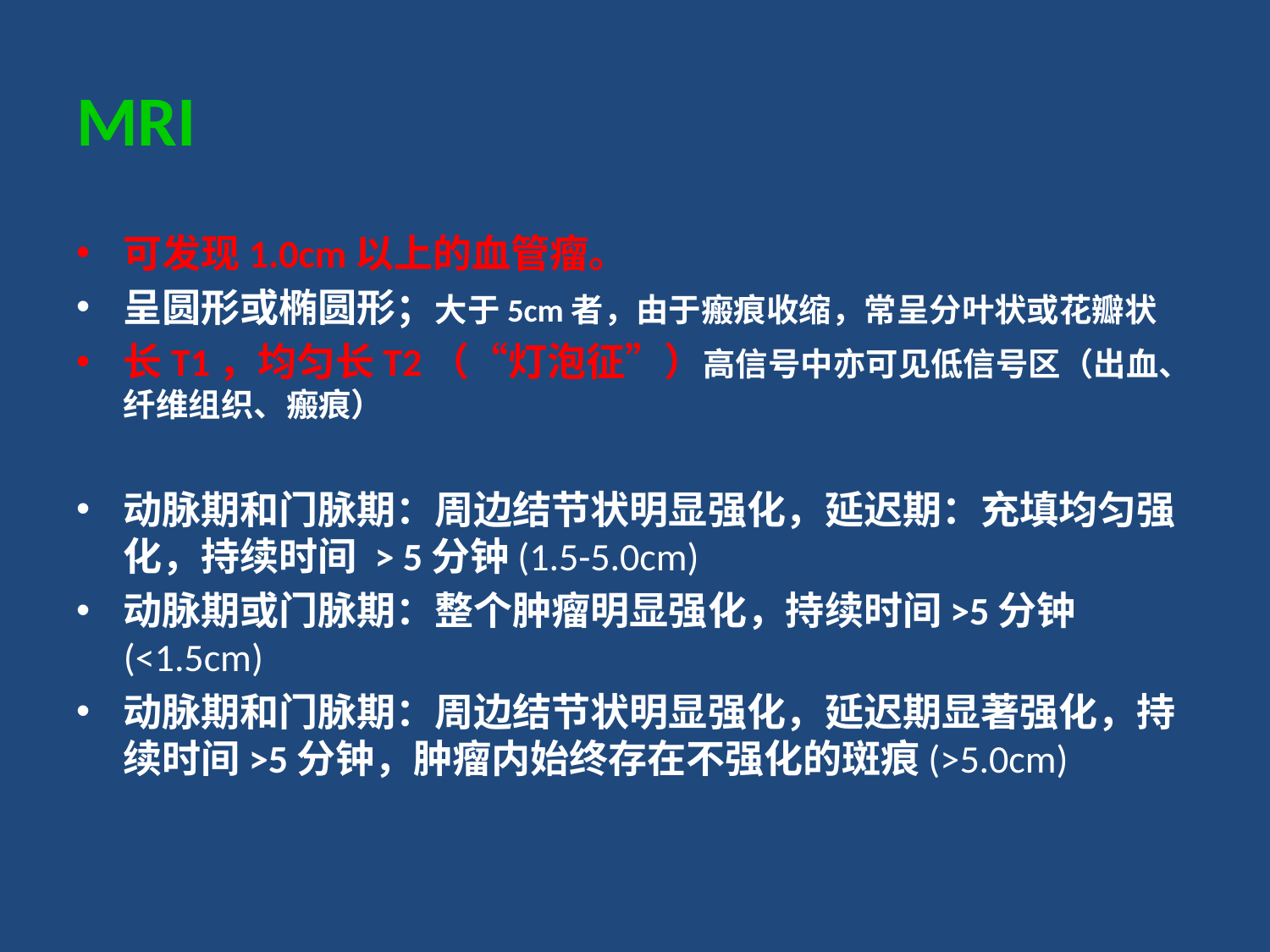

# MRI
可发现1.0cm以上的血管瘤。
呈圆形或椭圆形；大于5cm者，由于瘢痕收缩，常呈分叶状或花瓣状
长T1，均匀长T2（“灯泡征”）高信号中亦可见低信号区（出血、纤维组织、瘢痕）

动脉期和门脉期：周边结节状明显强化，延迟期：充填均匀强化，持续时间 > 5分钟(1.5-5.0cm)
动脉期或门脉期：整个肿瘤明显强化，持续时间>5分钟(<1.5cm)
动脉期和门脉期：周边结节状明显强化，延迟期显著强化，持续时间>5分钟，肿瘤内始终存在不强化的斑痕(>5.0cm)